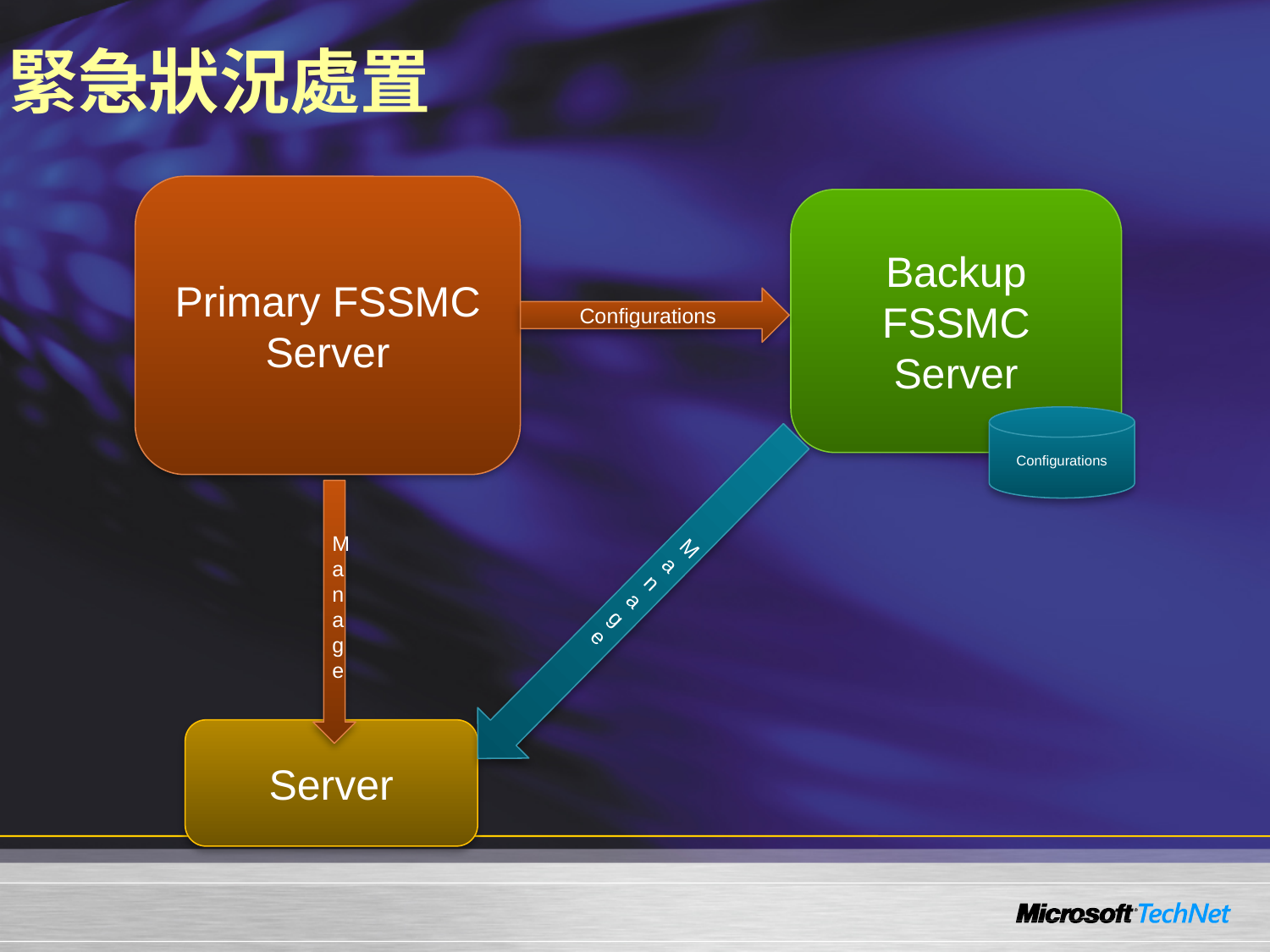

# 緊急狀況處置
Primary FSSMC Server
Backup FSSMC Server
Configurations
Manage
Configurations
Manage
Server